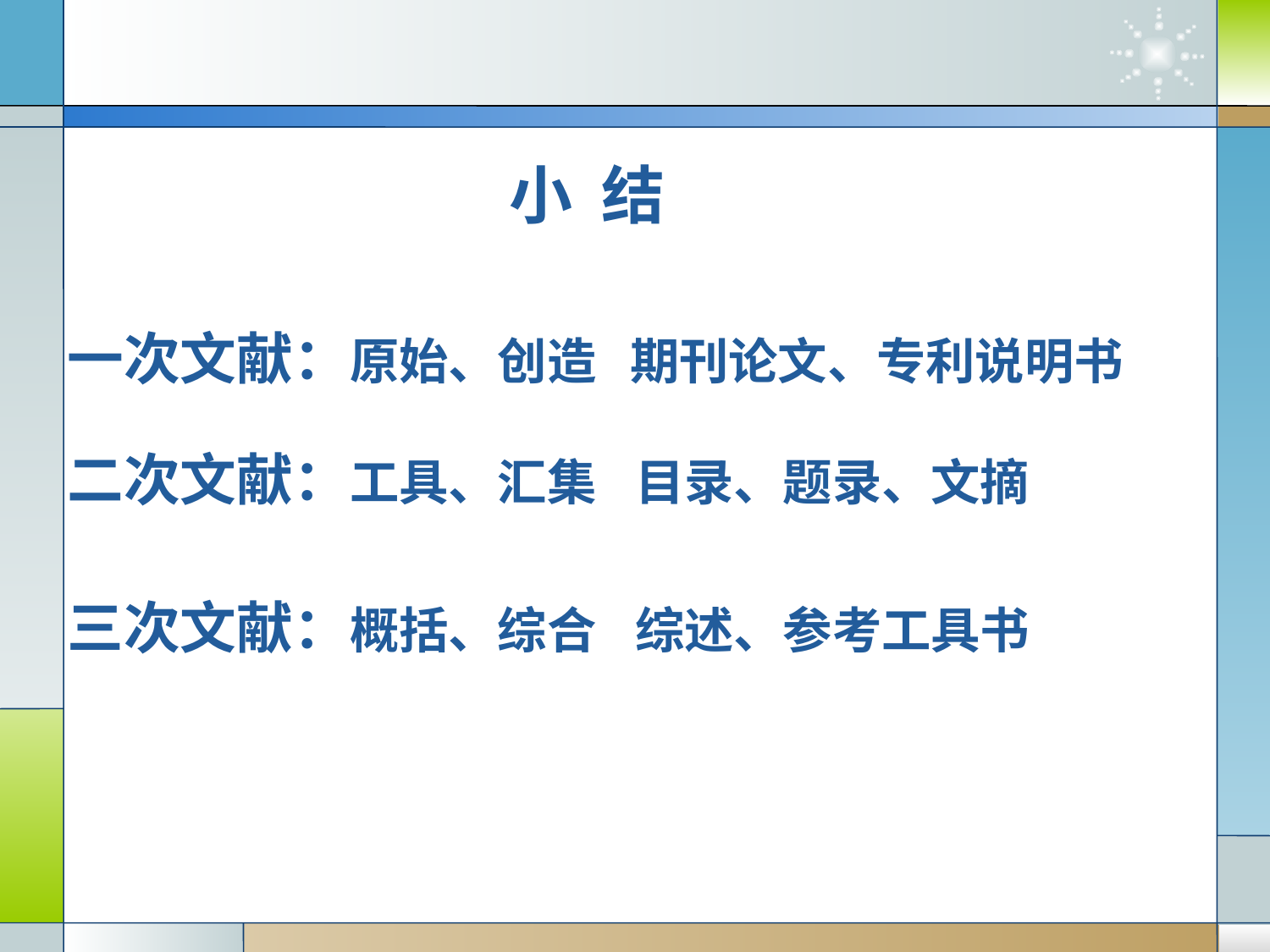

小  结

一次文献：原始、创造   期刊论文、专利说明书

二次文献：工具、汇集   目录、题录、文摘

三次文献：概括、综合   综述、参考工具书